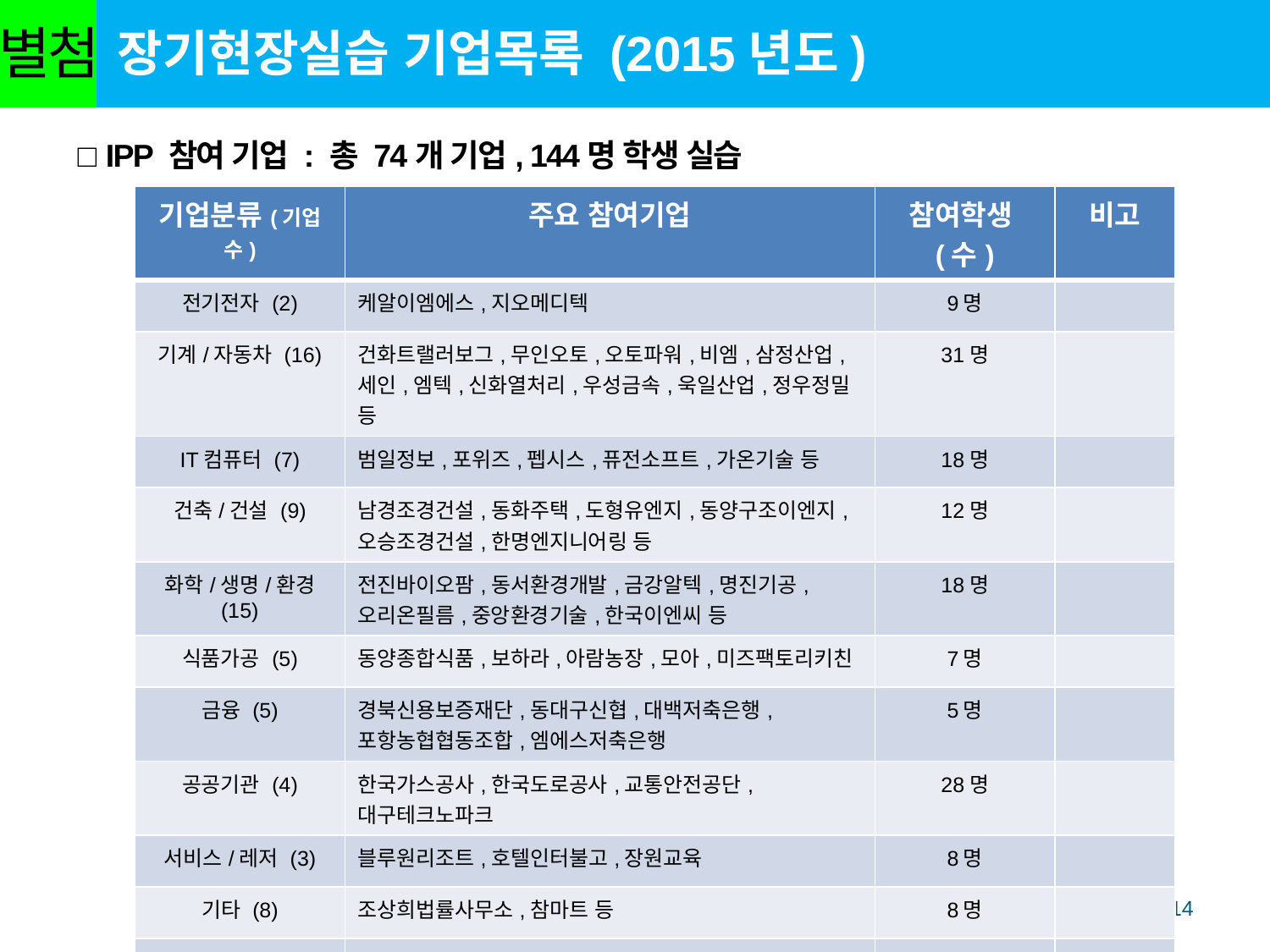

장기현장실습 기업목록 (2015년도)
별첨
□ IPP 참여 기업 : 총 74개 기업, 144명 학생 실습
| 기업분류(기업수) | 주요 참여기업 | 참여학생(수) | 비고 |
| --- | --- | --- | --- |
| 전기전자 (2) | 케알이엠에스,지오메디텍 | 9명 |  |
| 기계/자동차 (16) | 건화트랠러보그,무인오토,오토파워,비엠,삼정산업, 세인,엠텍,신화열처리,우성금속,욱일산업,정우정밀 등 | 31명 |  |
| IT컴퓨터 (7) | 범일정보,포위즈,펩시스,퓨전소프트,가온기술 등 | 18명 |  |
| 건축/건설 (9) | 남경조경건설,동화주택,도형유엔지,동양구조이엔지,오승조경건설,한명엔지니어링 등 | 12명 |  |
| 화학/생명/환경 (15) | 전진바이오팜,동서환경개발,금강알텍,명진기공, 오리온필름,중앙환경기술,한국이엔씨 등 | 18명 |  |
| 식품가공 (5) | 동양종합식품,보하라,아람농장,모아,미즈팩토리키친 | 7명 |  |
| 금융 (5) | 경북신용보증재단,동대구신협,대백저축은행,포항농협협동조합,엠에스저축은행 | 5명 |  |
| 공공기관 (4) | 한국가스공사,한국도로공사,교통안전공단,대구테크노파크 | 28명 |  |
| 서비스/레저 (3) | 블루원리조트,호텔인터불고,장원교육 | 8명 |  |
| 기타 (8) | 조상희법률사무소,참마트 등 | 8명 |  |
| 합 계 | 74개 기업 | 144명 |  |
14